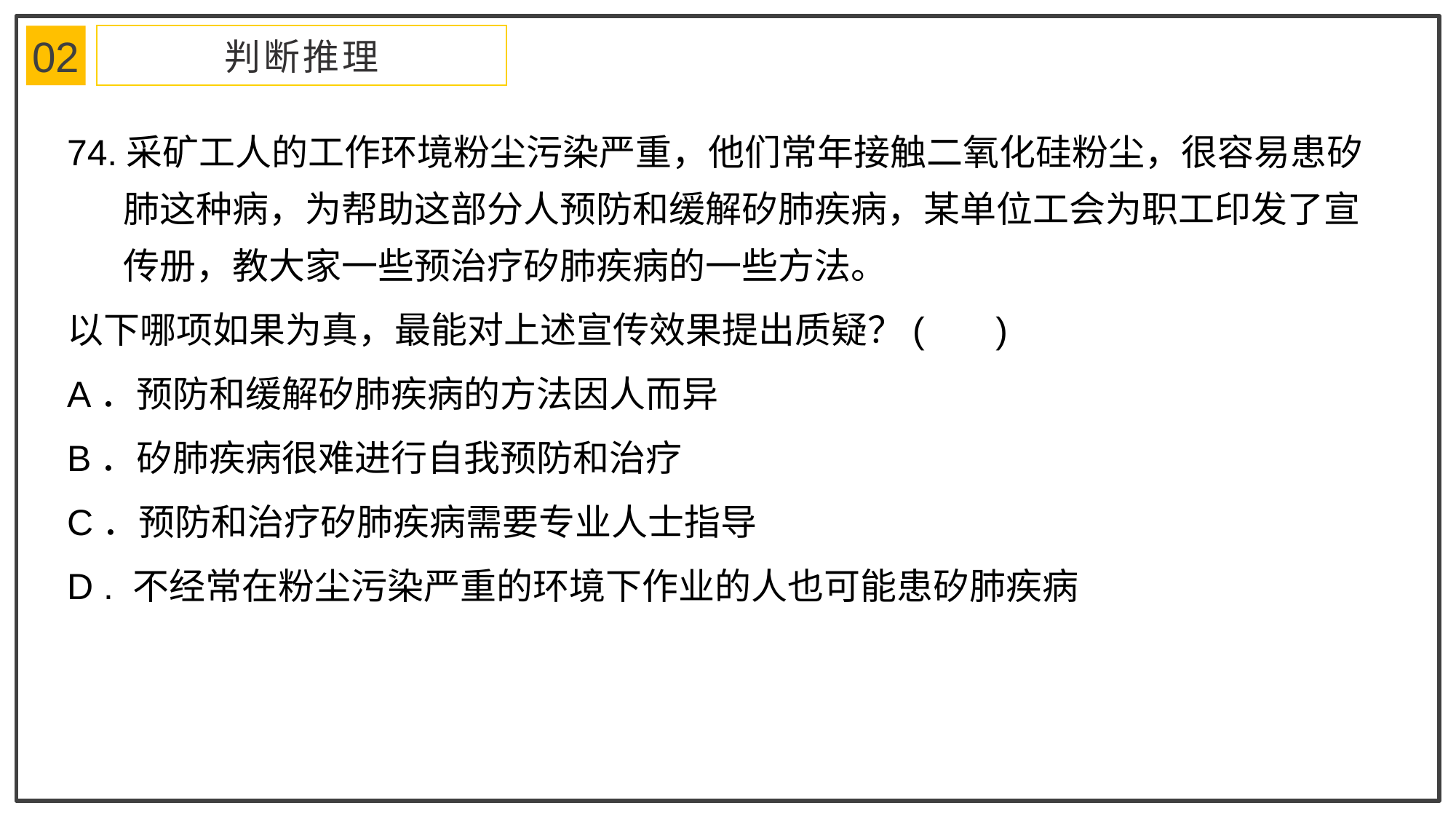

02
判断推理
74.采矿工人的工作环境粉尘污染严重，他们常年接触二氧化硅粉尘，很容易患矽肺这种病，为帮助这部分人预防和缓解矽肺疾病，某单位工会为职工印发了宣传册，教大家一些预治疗矽肺疾病的一些方法。
以下哪项如果为真，最能对上述宣传效果提出质疑？(       )
A．预防和缓解矽肺疾病的方法因人而异
B．矽肺疾病很难进行自我预防和治疗
C．预防和治疗矽肺疾病需要专业人士指导
D . 不经常在粉尘污染严重的环境下作业的人也可能患矽肺疾病